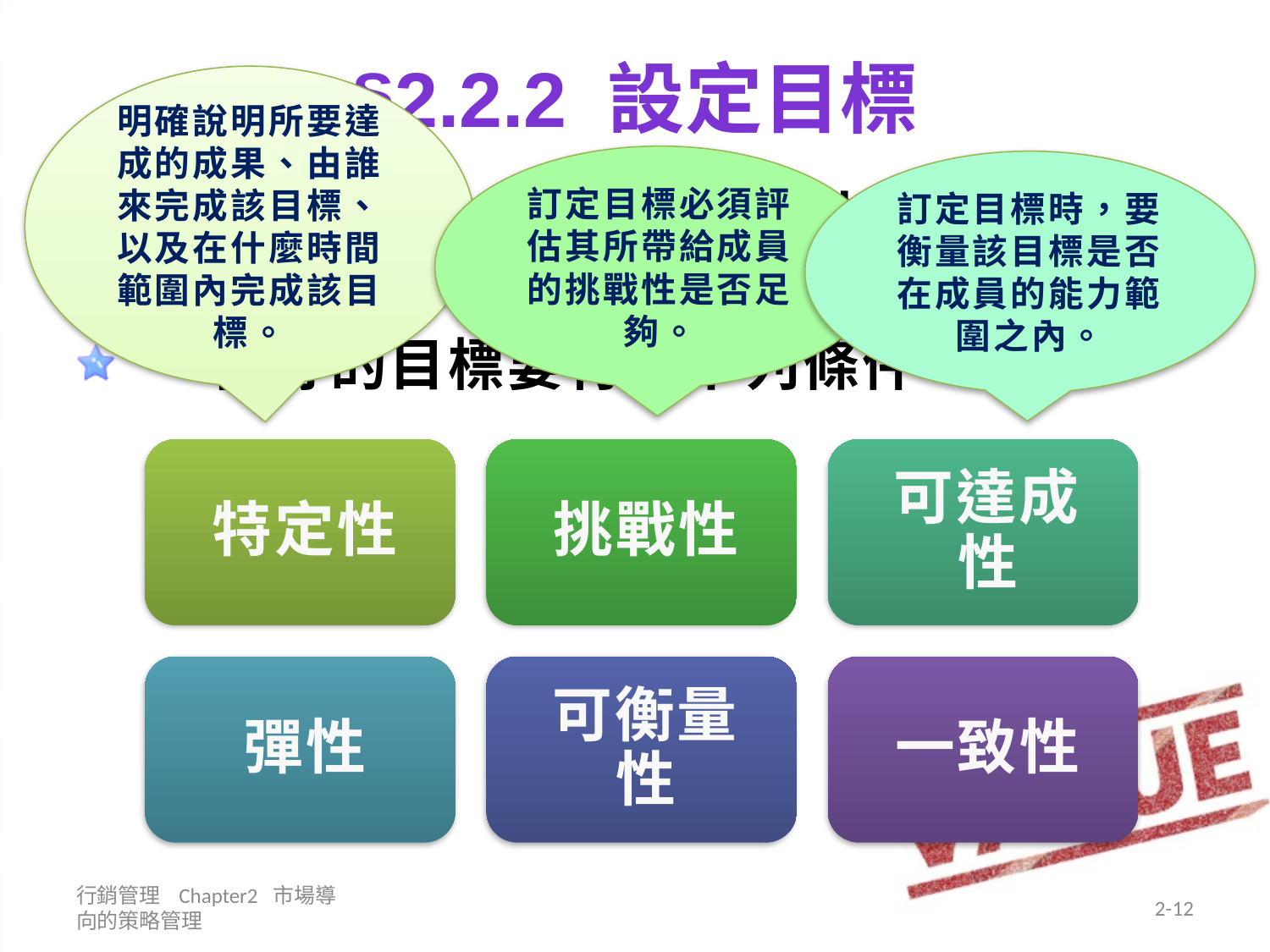

# §2.2.2 設定目標
明確說明所要達成的成果、由誰來完成該目標、以及在什麼時間範圍內完成該目標。
訂定目標必須評估其所帶給成員的挑戰性是否足夠。
訂定目標時，要衡量該目標是否在成員的能力範圍之內。
目標(objective)代表廠商未來所希望成為的狀態。
 一個好的目標要符合下列條件：
特定性
挑戰性
可達成性
彈性
可衡量性
一致性
行銷管理  Chapter2  市場導向的策略管理
2-12